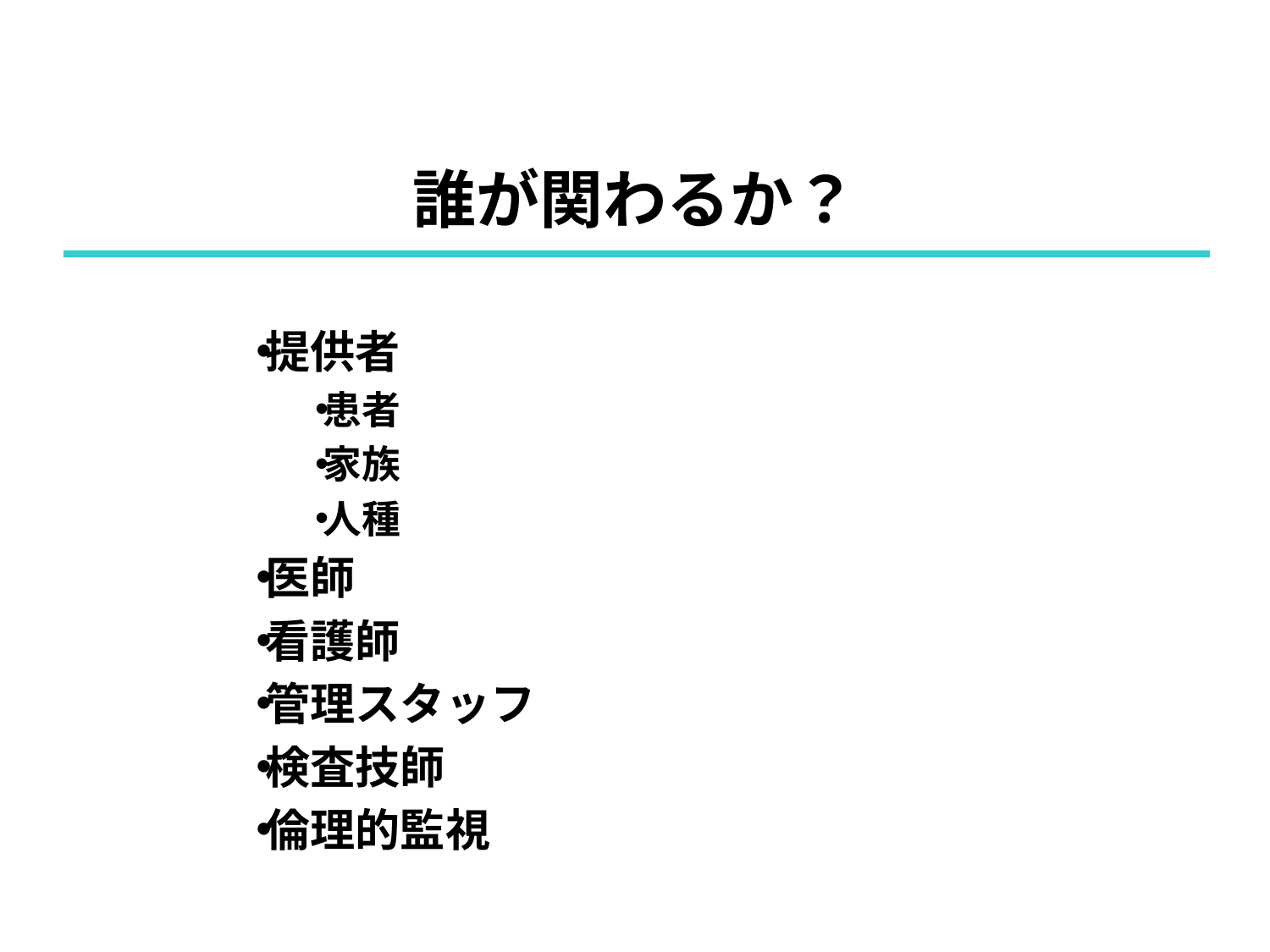

# 誰が関わるか？

提供者
患者
家族
人種
医師
看護師
管理スタッフ
検査技師
倫理的監視